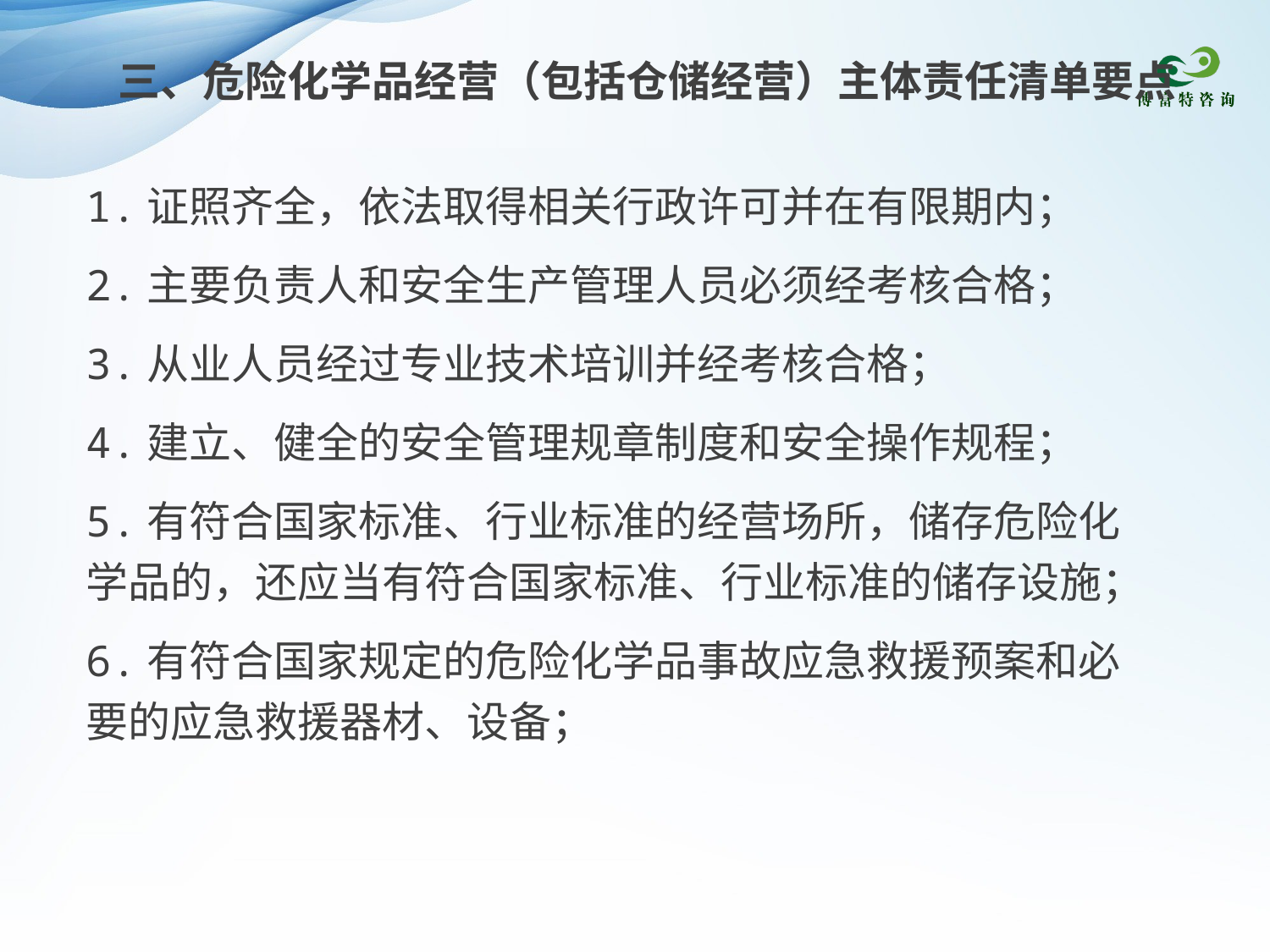

# 三、危险化学品经营（包括仓储经营）主体责任清单要点
1.证照齐全，依法取得相关行政许可并在有限期内；
2.主要负责人和安全生产管理人员必须经考核合格；
3.从业人员经过专业技术培训并经考核合格；
4.建立、健全的安全管理规章制度和安全操作规程；
5.有符合国家标准、行业标准的经营场所，储存危险化学品的，还应当有符合国家标准、行业标准的储存设施；
6.有符合国家规定的危险化学品事故应急救援预案和必要的应急救援器材、设备；